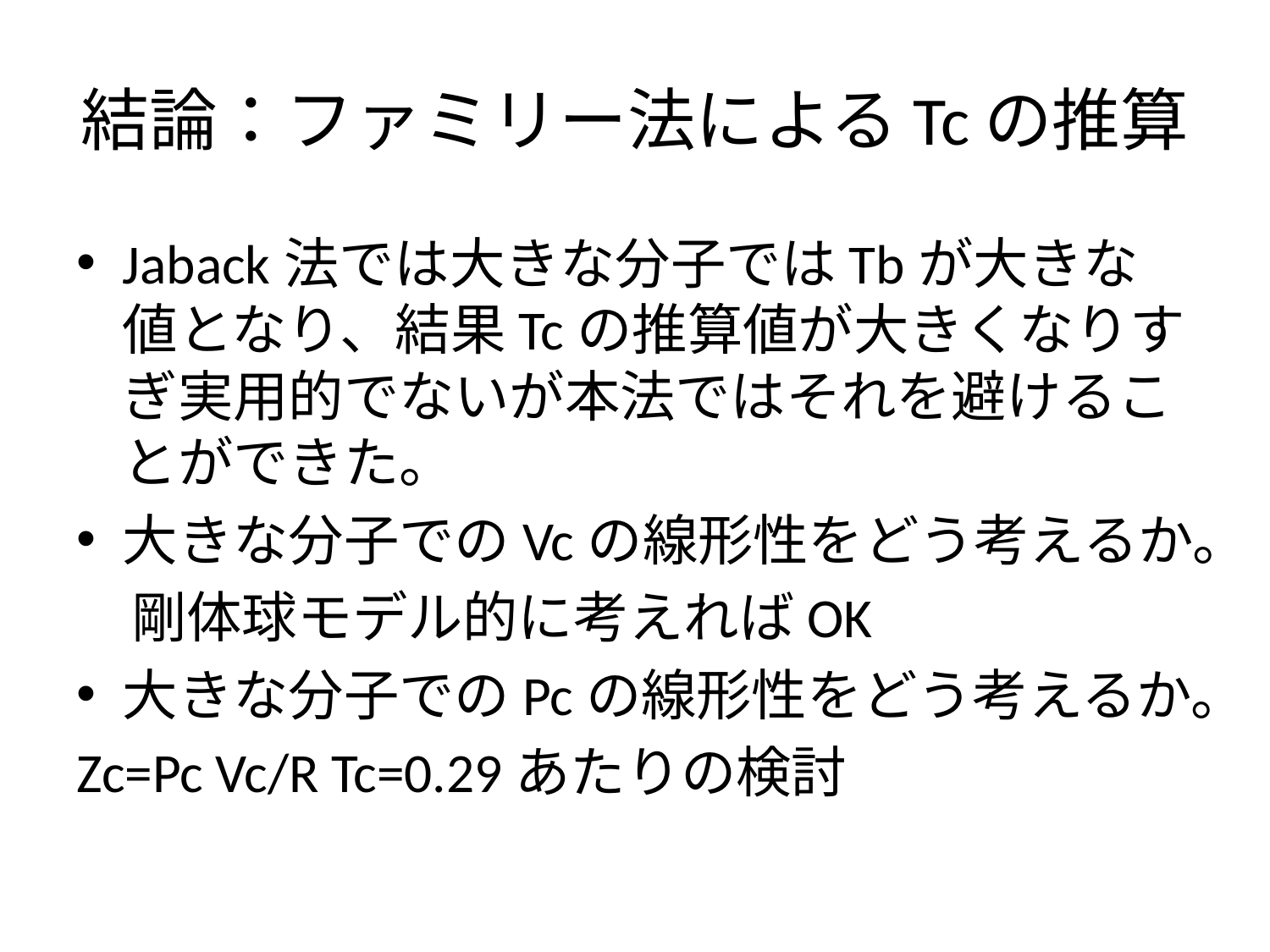

# 結論：ファミリー法によるTcの推算
Jaback法では大きな分子ではTbが大きな値となり、結果Tcの推算値が大きくなりすぎ実用的でないが本法ではそれを避けることができた。
大きな分子でのVcの線形性をどう考えるか。
　剛体球モデル的に考えればOK
大きな分子でのPcの線形性をどう考えるか。
Zc=Pc Vc/R Tc=0.29あたりの検討